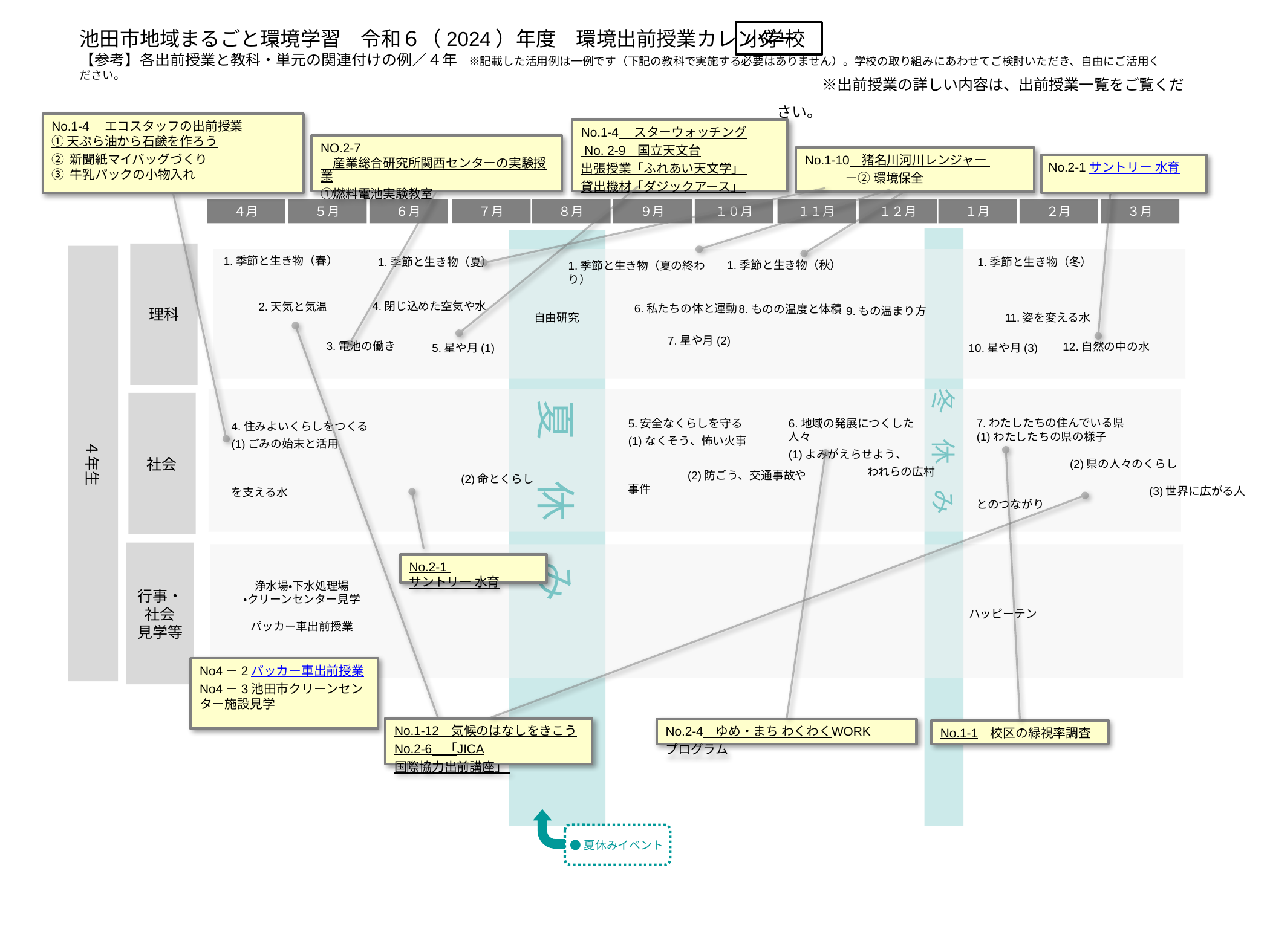

池田市地域まるごと環境学習　令和６（2024）年度　環境出前授業カレンダー
【参考】各出前授業と教科・単元の関連付けの例／４年　※記載した活用例は一例です（下記の教科で実施する必要はありません）。学校の取り組みにあわせてご検討いただき、自由にご活用ください。
小学校
　　　※出前授業の詳しい内容は、出前授業一覧をご覧ください。
No.1-4　エコスタッフの出前授業
① 天ぷら油から石鹸を作ろう
② 新聞紙マイバッグづくり
③ 牛乳パックの小物入れ

No.1-4　 スターウォッチング
 No. 2-9　国立天文台
出張授業「ふれあい天文学」
貸出機材「ダジックアース」

NO.2-7　産業総合研究所関西センターの実験授業①燃料電池実験教室

No.1-10　猪名川河川レンジャー
　　　 －② 環境保全

No.2-1 サントリー 水育
７月
３月
２月
１月
１２月
１１月
９月
８月
６月
５月
４月
１０月
　　　　　　冬　休　み
　　　　夏　休　み
理科
４年生

1.季節と生き物（春）
1.季節と生き物（夏）
1.季節と生き物（冬）
1.季節と生き物（秋）
1.季節と生き物（夏の終わり）
4.閉じ込めた空気や水
2.天気と気温
6.私たちの体と運動
8.ものの温度と体積
9.もの温まり方
自由研究
11.姿を変える水
7.星や月(2)
3.電池の働き
12.自然の中の水
5.星や月(1)
10.星や月(3)

社会
7.わたしたちの住んでいる県
(1)わたしたちの県の様子

　　　　　　　　(2)県の人々のくらし

　　　　　　　　　　　　　　　(3)世界に広がる人とのつながり
6.地域の発展につくした人々
(1)よみがえらせよう、
われらの広村
5.安全なくらしを守る
(1)なくそう、怖い火事

　　　　　(2)防ごう、交通事故や事件
4.住みよいくらしをつくる
(1)ごみの始末と活用

　　　　　　　　　　　　　　　　　　　　(2)命とくらしを支える水
行事・社会
見学等

No.2-1 サントリー 水育
浄水場・下水処理場
・クリーンセンター見学

パッカー車出前授業
ハッピーテン
No4－2パッカー車出前授業
No4－3池田市クリーンセンター施設見学
No.1-12　気候のはなしをきこう
No.2-6　「JICA国際協力出前講座」

No.2-4　ゆめ・まち わくわくWORKプログラム
No.1-1　校区の緑視率調査

●夏休みイベント